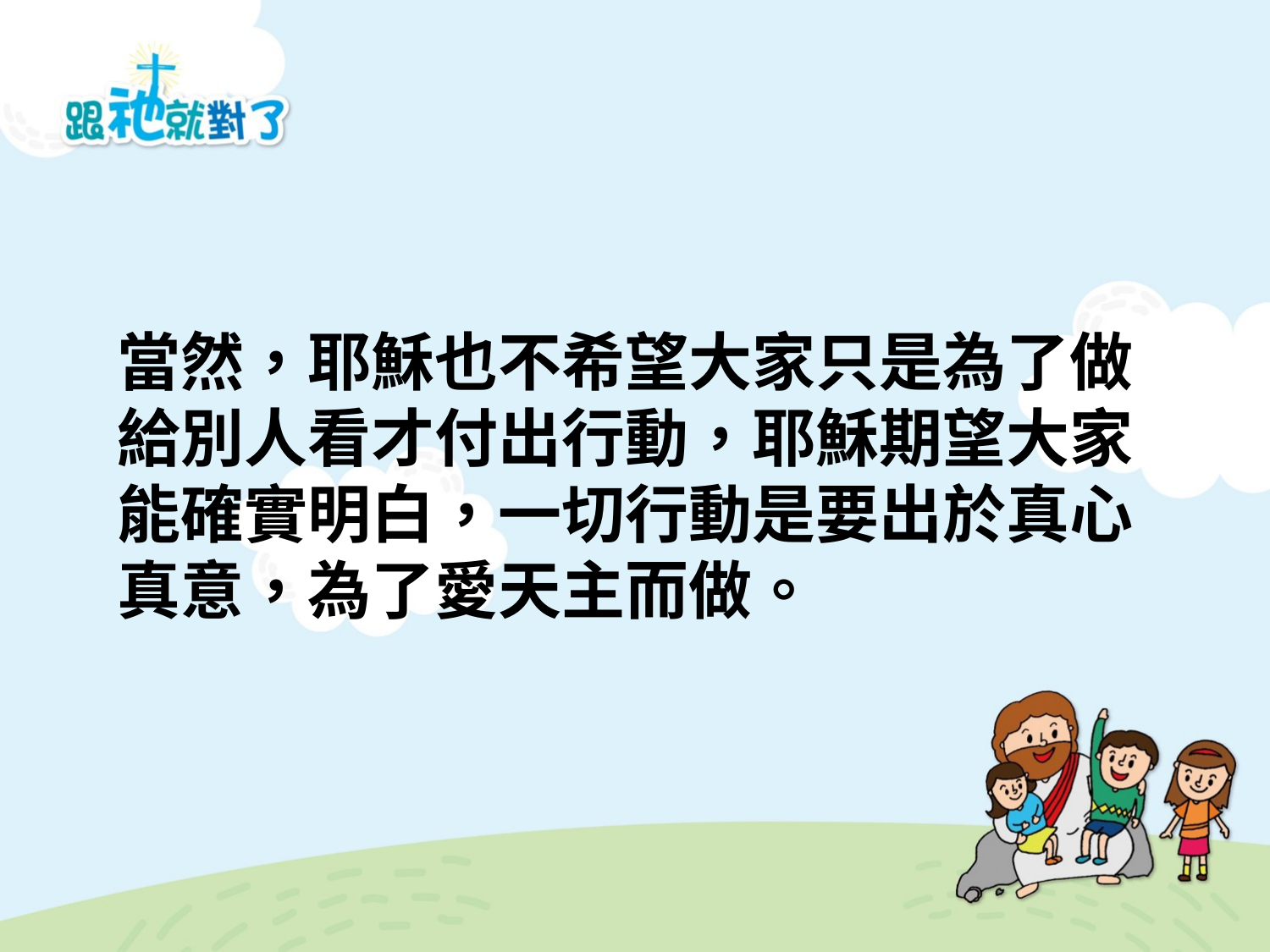

當然，耶穌也不希望大家只是為了做給別人看才付出行動，耶穌期望大家能確實明白，一切行動是要出於真心真意，為了愛天主而做。